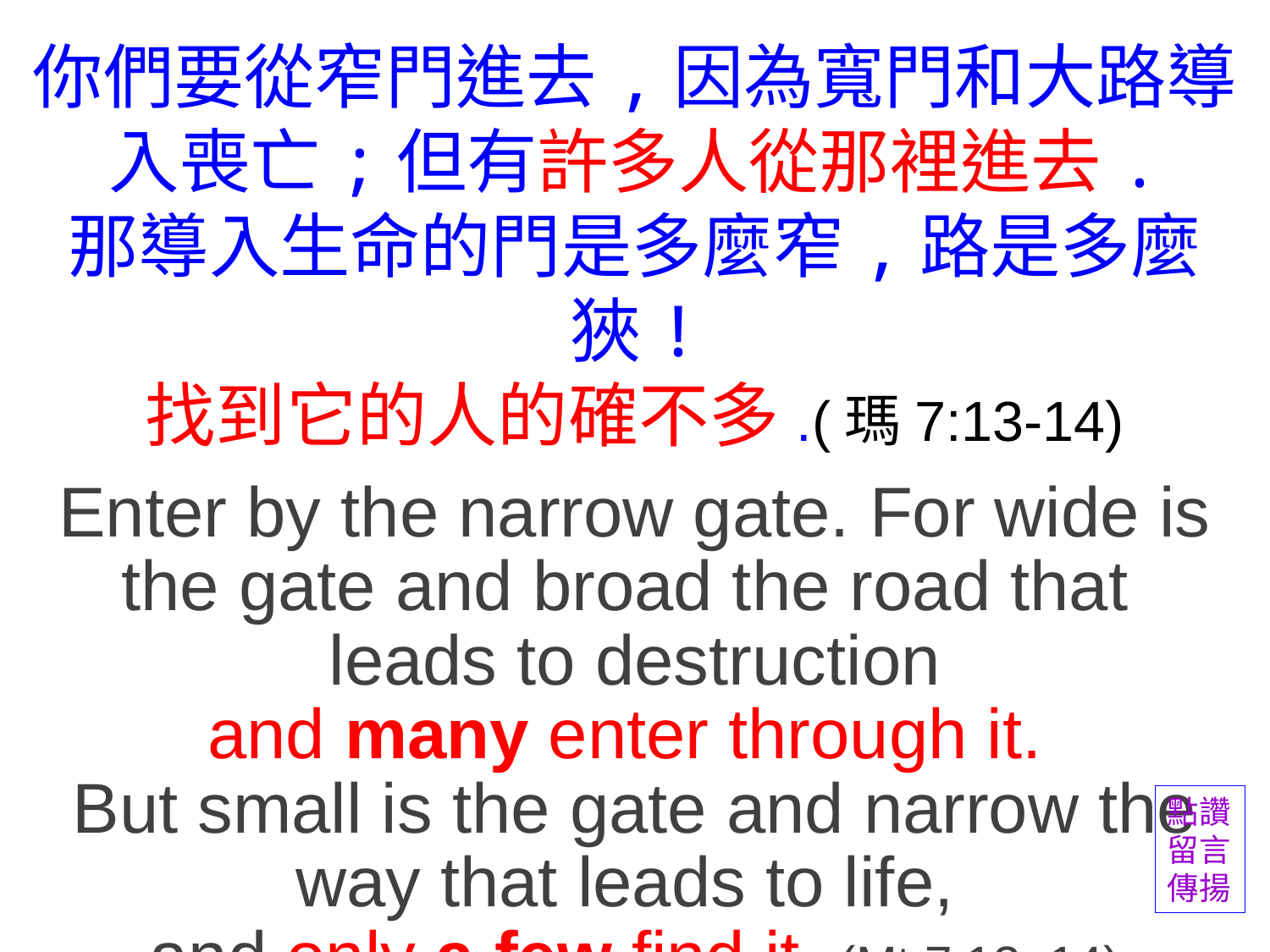

你們要從窄門進去,因為寬門和大路導入喪亡;但有許多人從那裡進去.
那導入生命的門是多麼窄,路是多麼狹!
找到它的人的確不多.(瑪7:13-14)
Enter by the narrow gate. For wide is the gate and broad the road that
leads to destruction
and many enter through it.
But small is the gate and narrow the way that leads to life,
and only a few find it. (Mt 7:13–14)

點讚
留言
傳揚